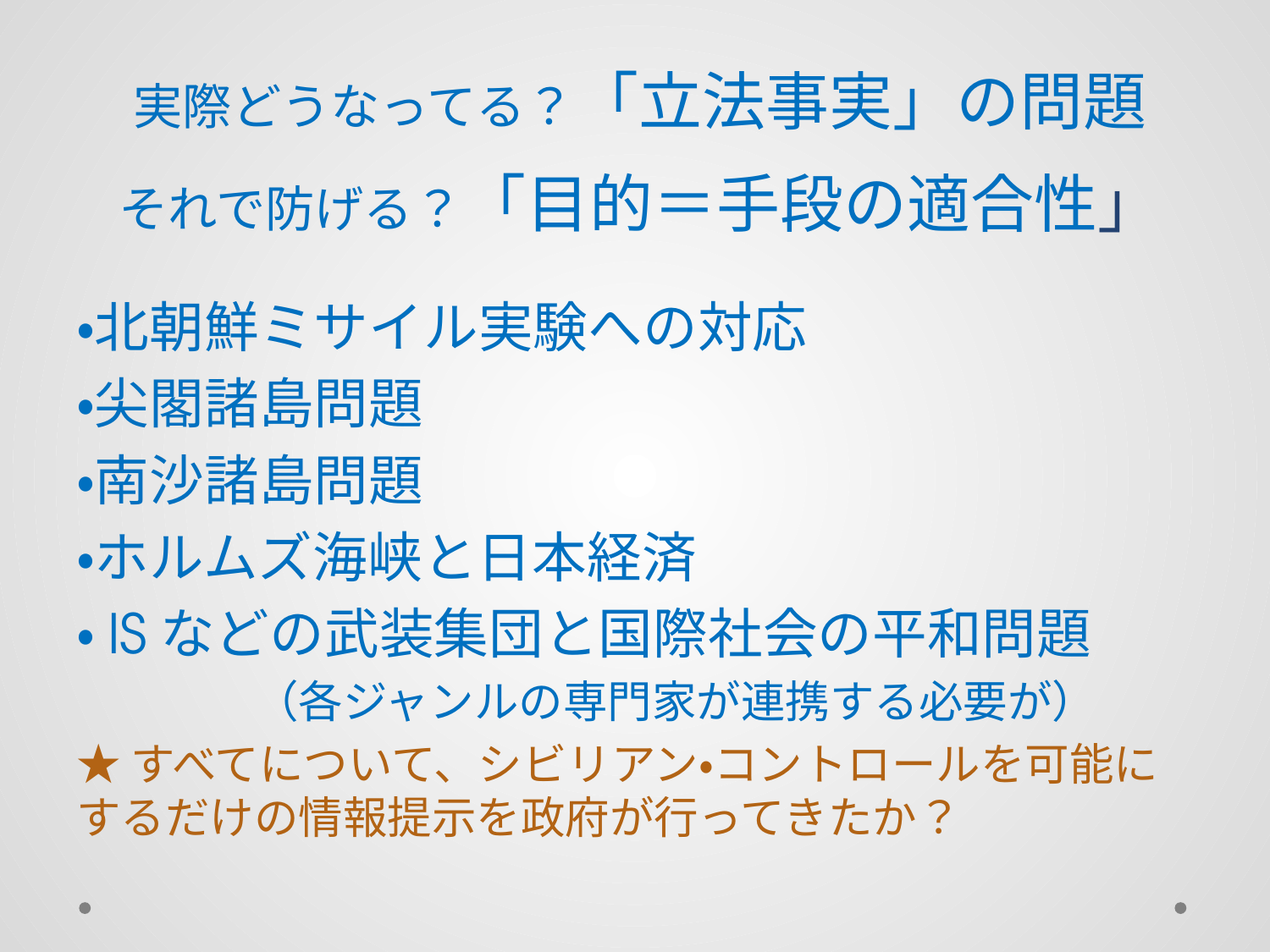

# 実際どうなってる？「立法事実」の問題 それで防げる？「目的＝手段の適合性」
・北朝鮮ミサイル実験への対応
・尖閣諸島問題
・南沙諸島問題
・ホルムズ海峡と日本経済
・ISなどの武装集団と国際社会の平和問題
　　　　（各ジャンルの専門家が連携する必要が）
★すべてについて、シビリアン・コントロールを可能にするだけの情報提示を政府が行ってきたか？